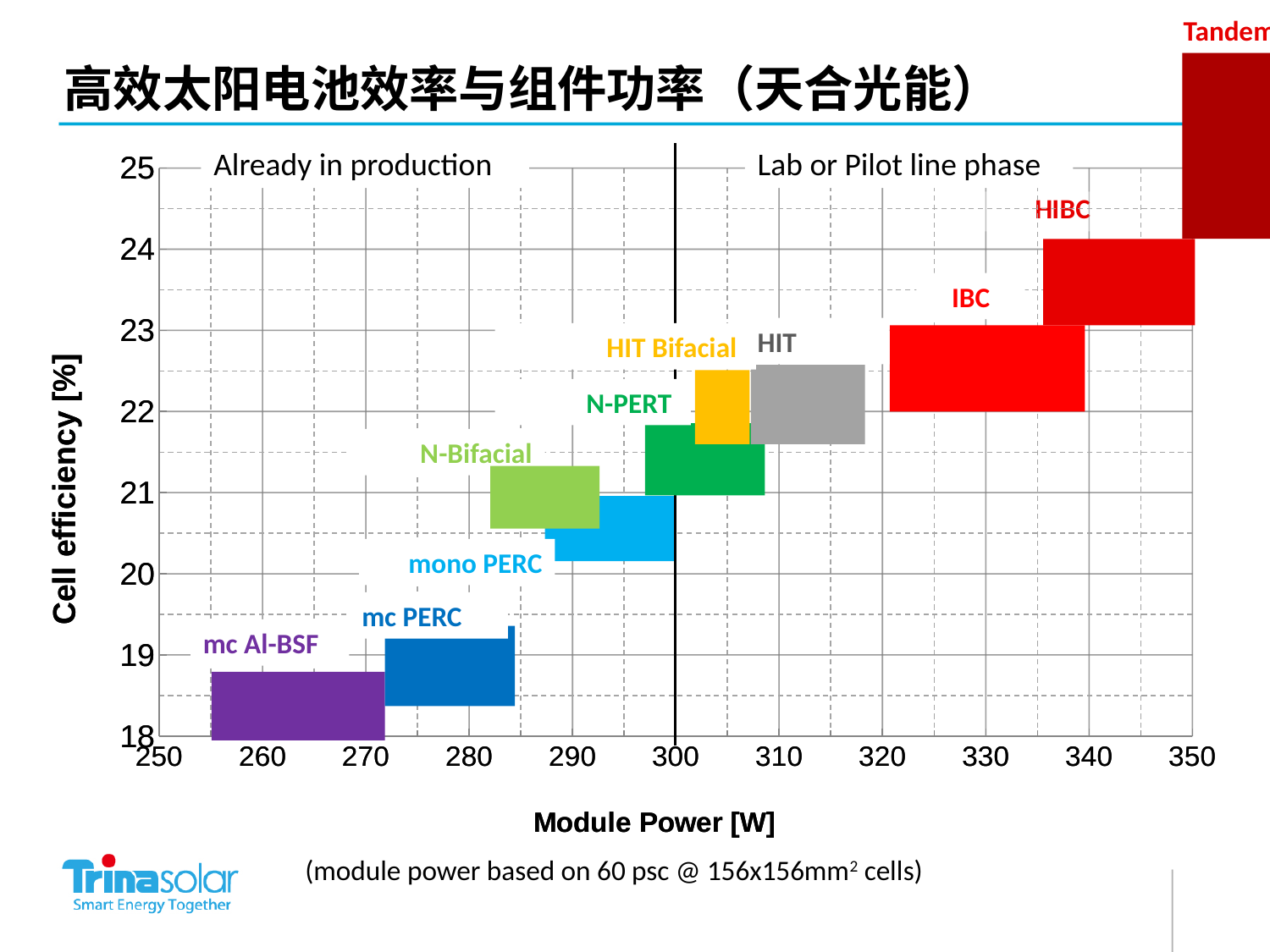

Tandem
高效太阳电池效率与组件功率（天合光能）

Already in production
Lab or Pilot line phase

### Chart

| Category | Cell efficiency [%] |
|---|---|

### Chart

| Category | Cell efficiency [%] |
|---|---|
IBC
HIT
HIT Bifacial

N-PERT

N-Bifacial

mono PERC
mc PERC
mc Al-BSF

(module power based on 60 psc @ 156x156mm2 cells)